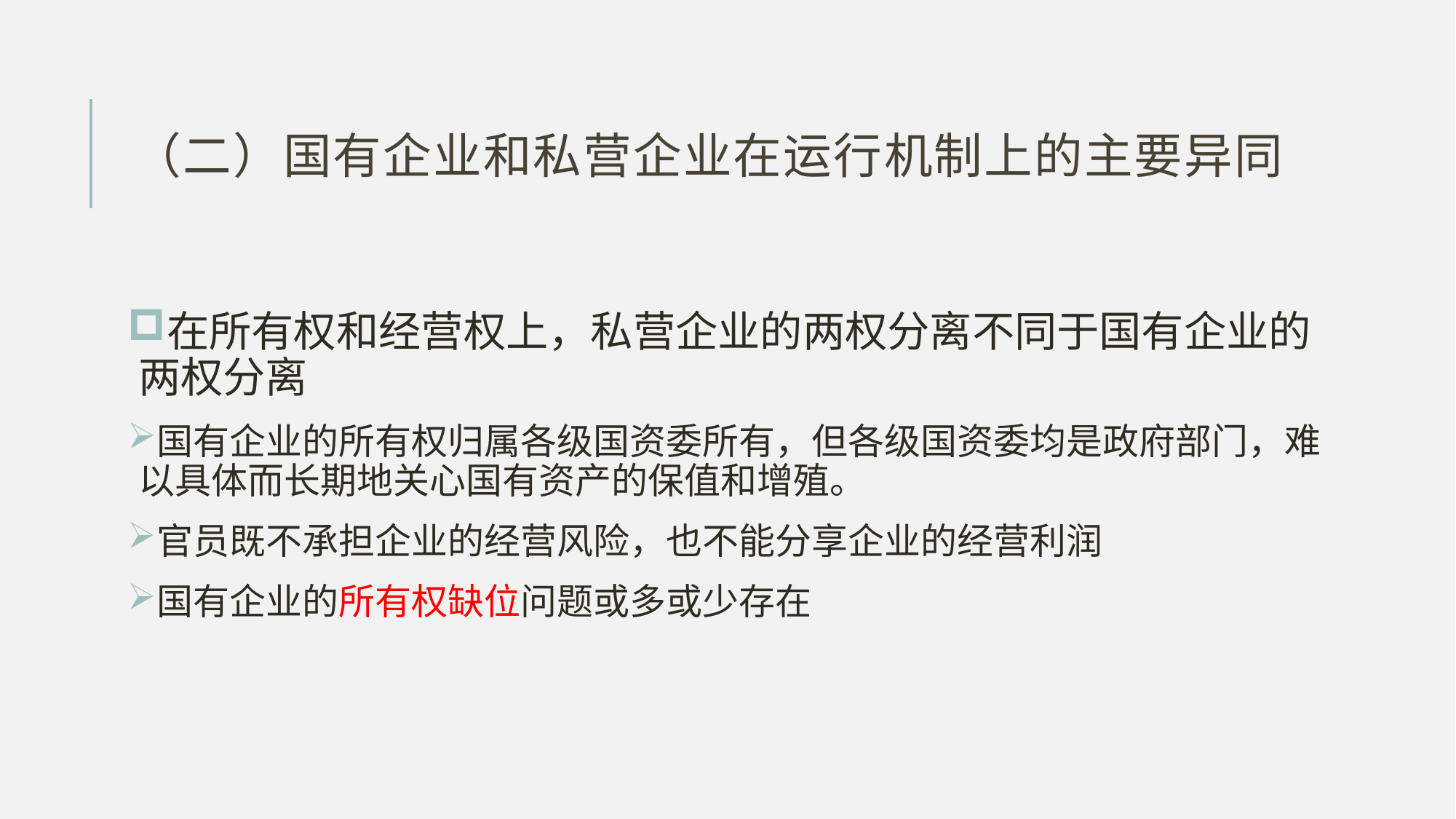

# （二）国有企业和私营企业在运行机制上的主要异同
在所有权和经营权上，私营企业的两权分离不同于国有企业的两权分离
国有企业的所有权归属各级国资委所有，但各级国资委均是政府部门，难以具体而长期地关心国有资产的保值和增殖。
官员既不承担企业的经营风险，也不能分享企业的经营利润
国有企业的所有权缺位问题或多或少存在